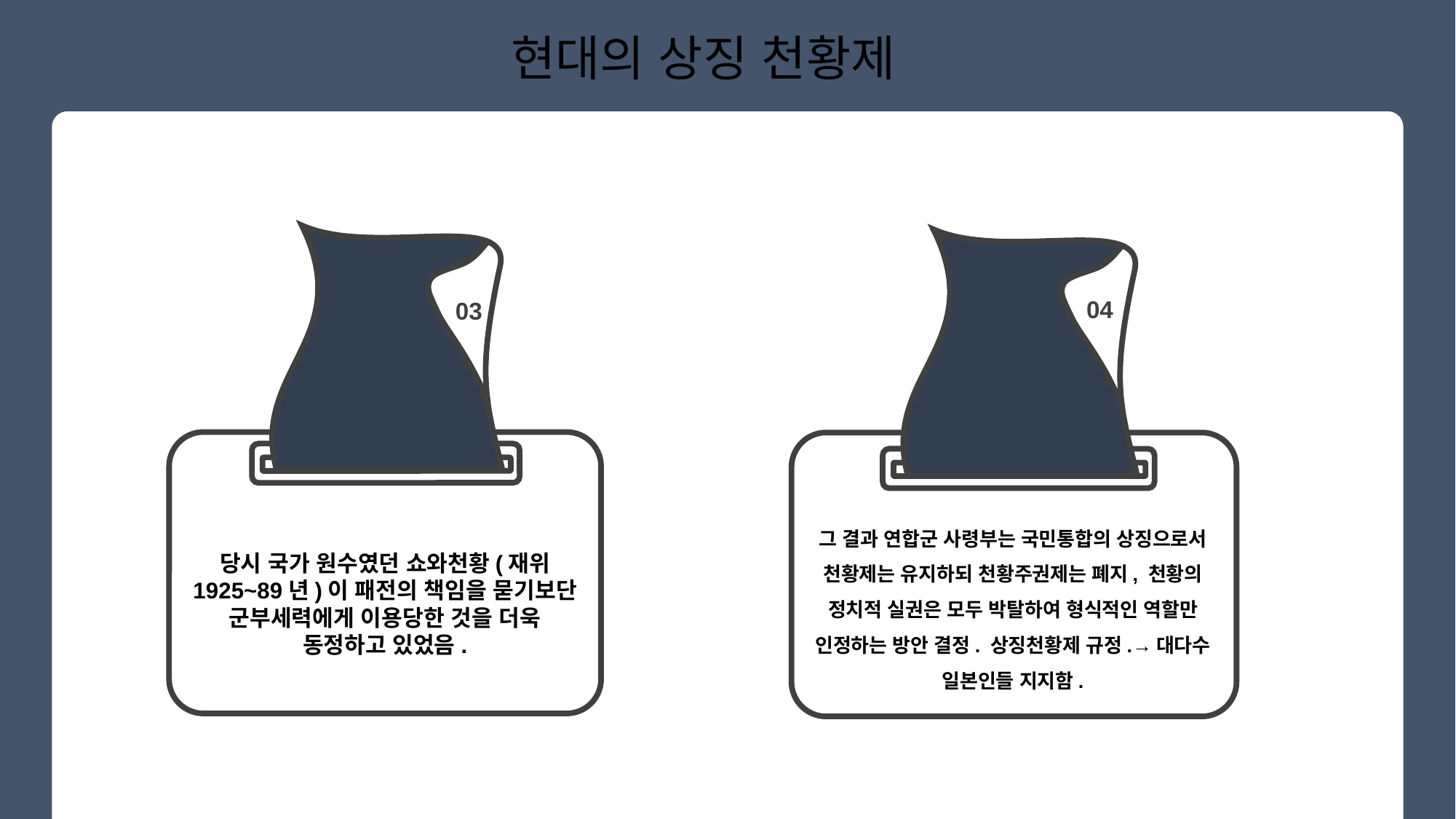

현대의 상징 천황제

04
03

당시 국가 원수였던 쇼와천황(재위 1925~89년)이 패전의 책임을 묻기보단 군부세력에게 이용당한 것을 더욱 동정하고 있었음.

그 결과 연합군 사령부는 국민통합의 상징으로서 천황제는 유지하되 천황주권제는 폐지, 천황의 정치적 실권은 모두 박탈하여 형식적인 역할만 인정하는 방안 결정. 상징천황제 규정.→대다수 일본인들 지지함.